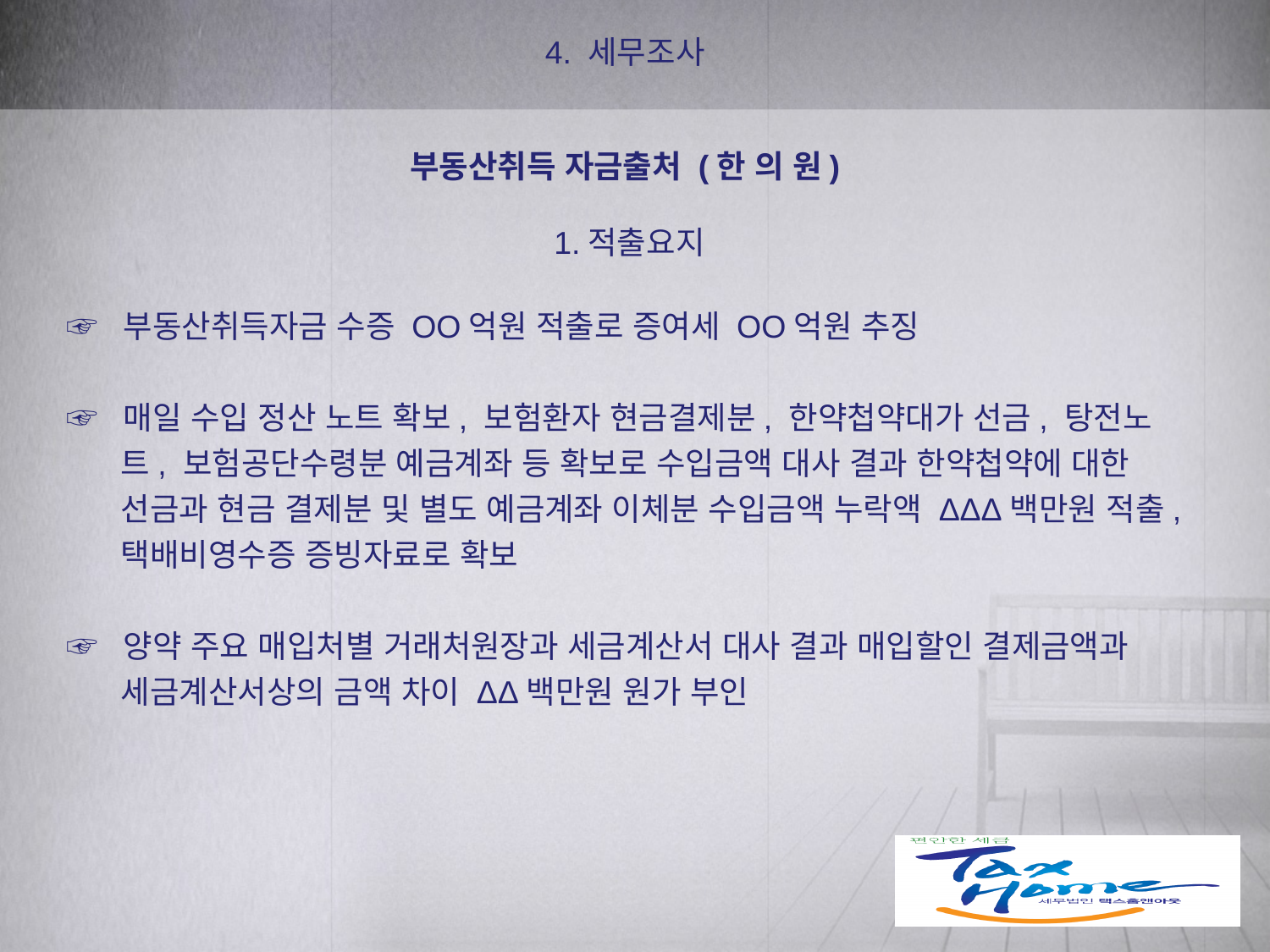

4. 세무조사

부동산취득 자금출처 (한 의 원)

 1.적출요지

 ☞  부동산취득자금 수증 OO억원 적출로 증여세 OO억원 추징

 ☞  매일 수입 정산 노트 확보, 보험환자 현금결제분, 한약첩약대가 선금, 탕전노 트, 보험공단수령분 예금계좌 등 확보로 수입금액 대사 결과 한약첩약에 대한 선금과 현금 결제분 및 별도 예금계좌 이체분 수입금액 누락액 ΔΔΔ백만원 적출, 택배비영수증 증빙자료로 확보

 ☞  양약 주요 매입처별 거래처원장과 세금계산서 대사 결과 매입할인 결제금액과 세금계산서상의 금액 차이 ΔΔ백만원 원가 부인